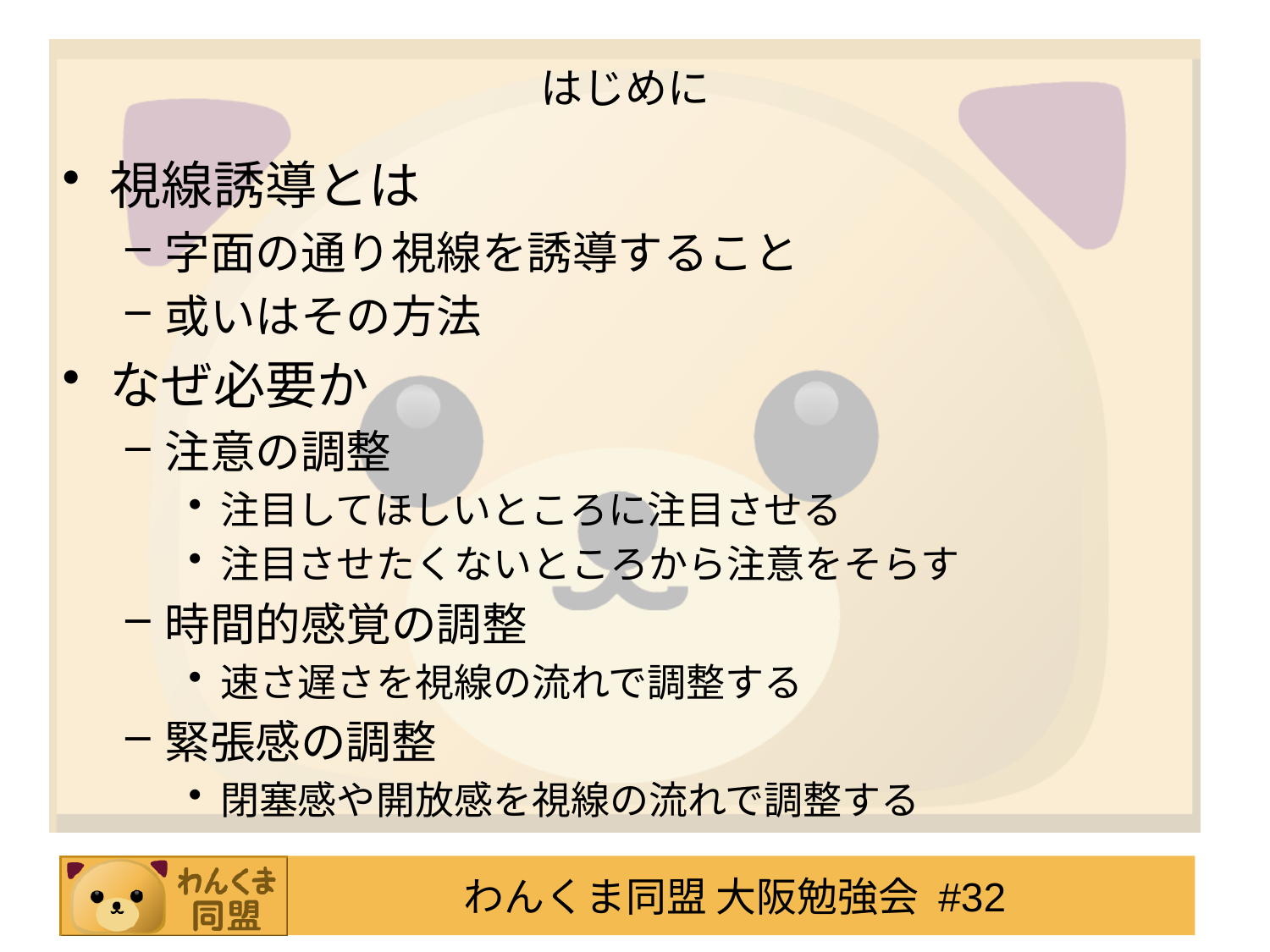

# はじめに
視線誘導とは
字面の通り視線を誘導すること
或いはその方法
なぜ必要か
注意の調整
注目してほしいところに注目させる
注目させたくないところから注意をそらす
時間的感覚の調整
速さ遅さを視線の流れで調整する
緊張感の調整
閉塞感や開放感を視線の流れで調整する